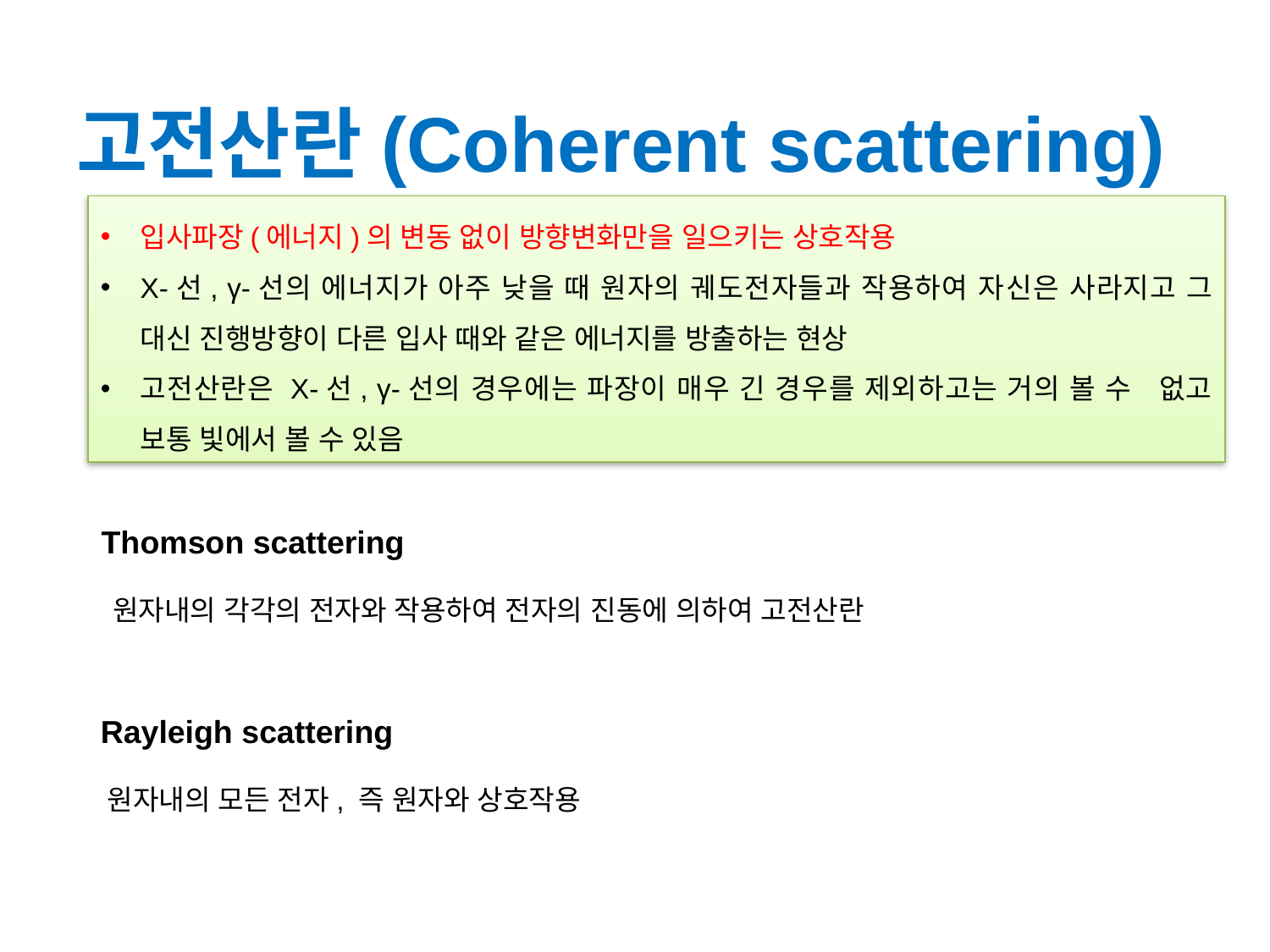

# 고전산란(Coherent scattering)
입사파장(에너지)의 변동 없이 방향변화만을 일으키는 상호작용
X-선, γ-선의 에너지가 아주 낮을 때 원자의 궤도전자들과 작용하여 자신은 사라지고 그 대신 진행방향이 다른 입사 때와 같은 에너지를 방출하는 현상
고전산란은 X-선, γ-선의 경우에는 파장이 매우 긴 경우를 제외하고는 거의 볼 수   없고 보통 빛에서 볼 수 있음
Thomson scattering
원자내의 각각의 전자와 작용하여 전자의 진동에 의하여 고전산란
Rayleigh scattering
원자내의 모든 전자, 즉 원자와 상호작용